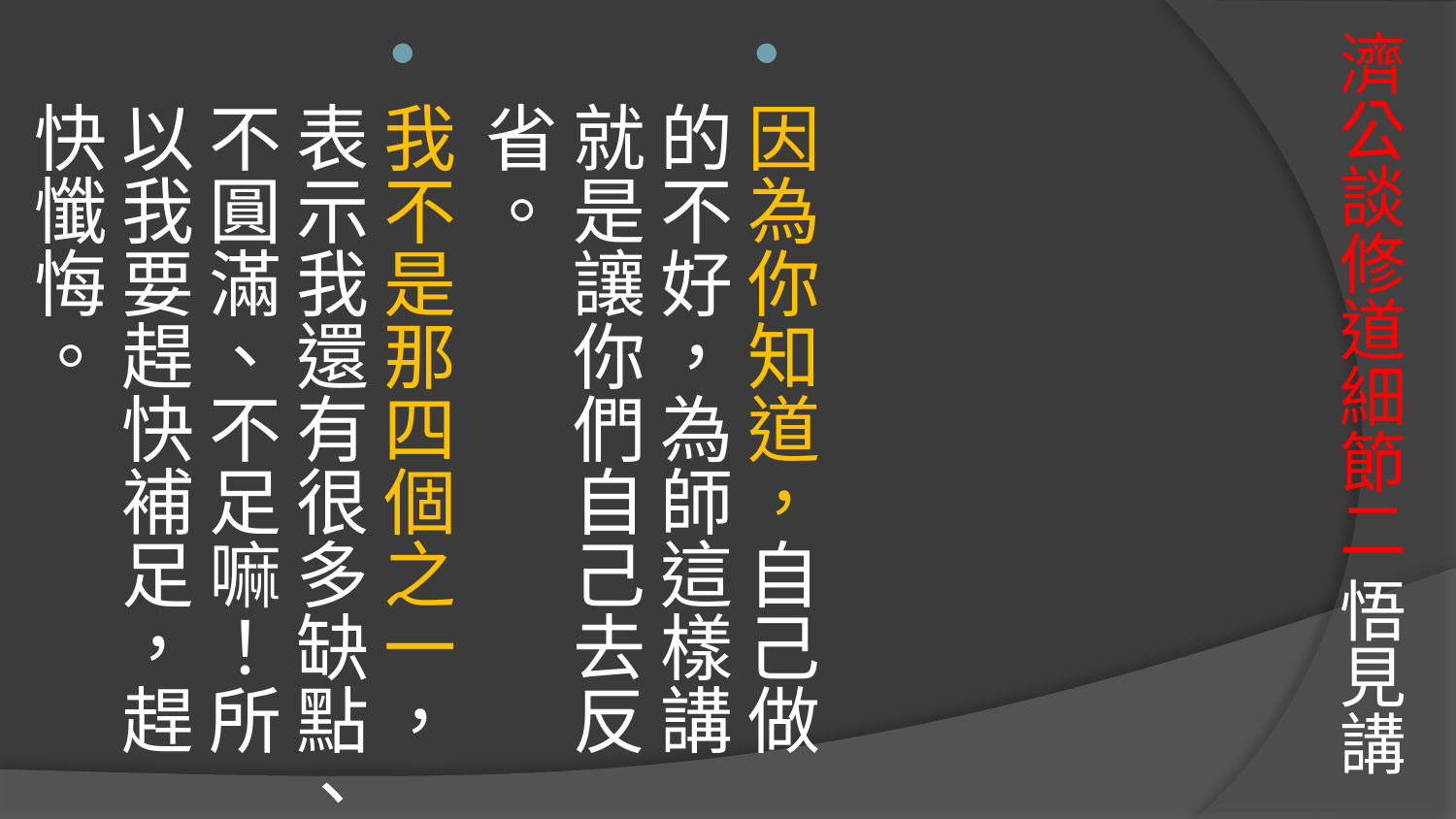

因為你知道，自己做的不好，為師這樣講就是讓你們自己去反省。
我不是那四個之一，表示我還有很多缺點、不圓滿、不足嘛！所以我要趕快補足，趕快懺悔。
# 濟公談修道細節二 悟見講